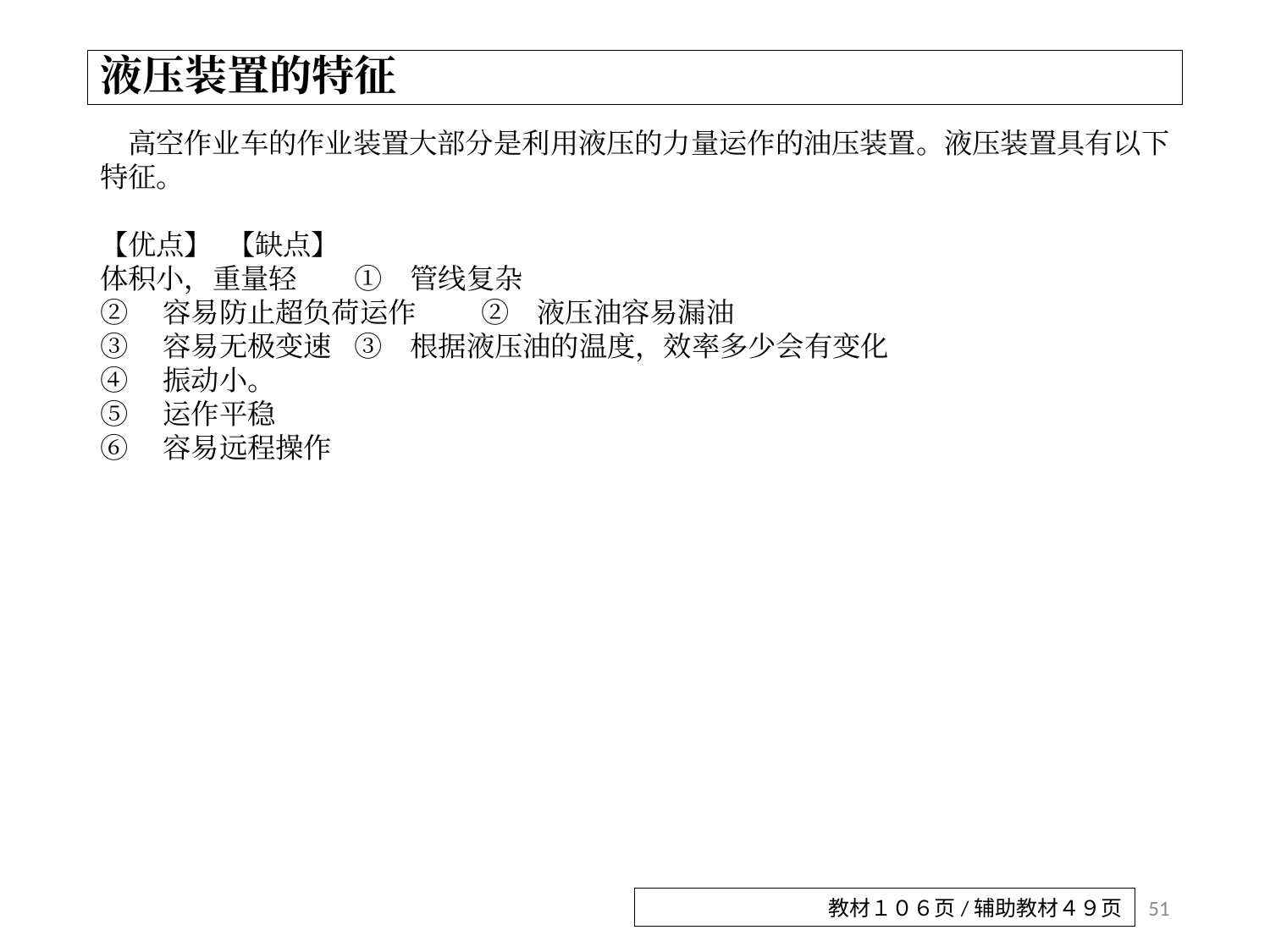

# 液压装置的特征
　高空作业车的作业装置大部分是利用液压的力量运作的油压装置。液压装置具有以下特征。

【优点】	【缺点】
体积小，重量轻	①　管线复杂
②　容易防止超负荷运作	②　液压油容易漏油
③　容易无极变速	③　根据液压油的温度，效率多少会有变化
④　振动小。
⑤　运作平稳
⑥　容易远程操作

51
教材１０６页/辅助教材４９页